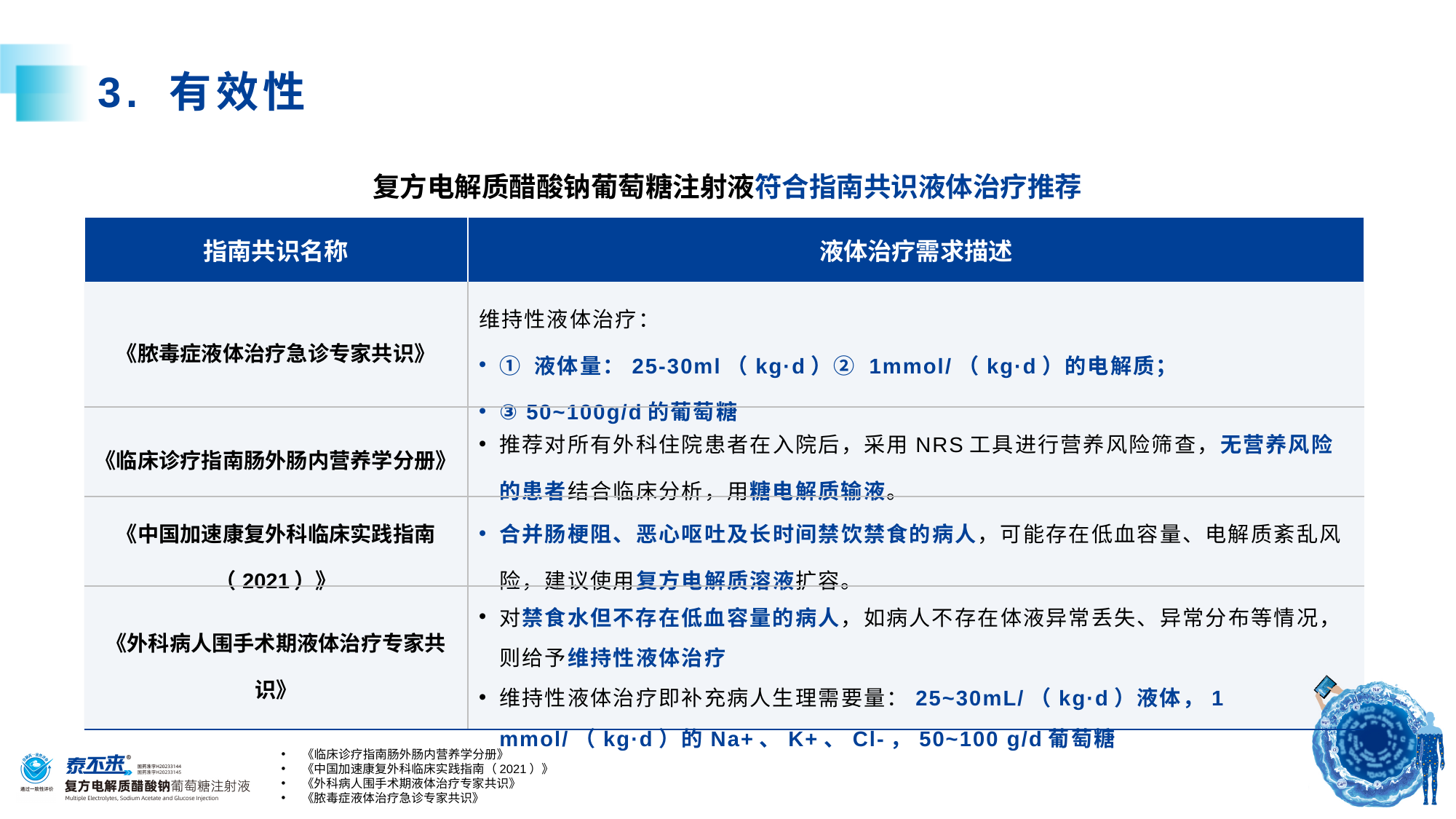

# 3. 有效性
复方电解质醋酸钠葡萄糖注射液符合指南共识液体治疗推荐
| 指南共识名称 | 液体治疗需求描述 |
| --- | --- |
| 《脓毒症液体治疗急诊专家共识》 | 维持性液体治疗： ① 液体量：25-30ml（kg·d）② 1mmol/（kg·d）的电解质； ③ 50~100g/d的葡萄糖 |
| 《临床诊疗指南肠外肠内营养学分册》 | 推荐对所有外科住院患者在入院后，采用NRS工具进行营养风险筛查，无营养风险的患者结合临床分析，用糖电解质输液。 |
| 《中国加速康复外科临床实践指南（2021）》 | 合并肠梗阻、恶心呕吐及长时间禁饮禁食的病人，可能存在低血容量、电解质紊乱风险，建议使用复方电解质溶液扩容。 |
| 《外科病人围手术期液体治疗专家共识》 | 对禁食水但不存在低血容量的病人，如病人不存在体液异常丢失、异常分布等情况，则给予维持性液体治疗 维持性液体治疗即补充病人生理需要量：25~30mL/（kg·d）液体，1 mmol/（kg·d）的Na+、K+、Cl-，50~100 g/d葡萄糖 |
《临床诊疗指南肠外肠内营养学分册》
《中国加速康复外科临床实践指南（2021）》
《外科病人围手术期液体治疗专家共识》
《脓毒症液体治疗急诊专家共识》